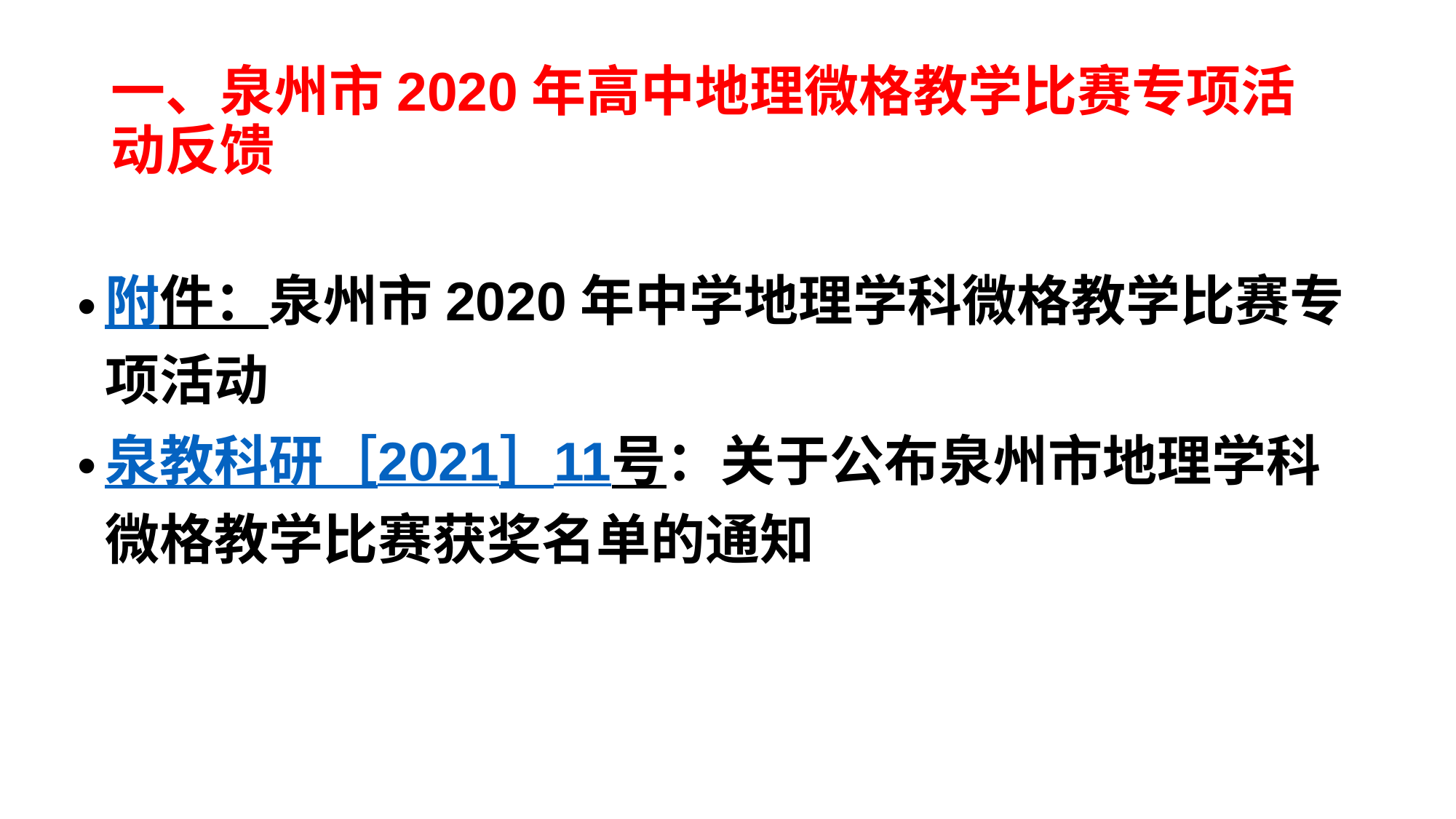

# 一、泉州市2020年高中地理微格教学比赛专项活动反馈
附件：泉州市2020年中学地理学科微格教学比赛专项活动
泉教科研［2021］11号：关于公布泉州市地理学科微格教学比赛获奖名单的通知